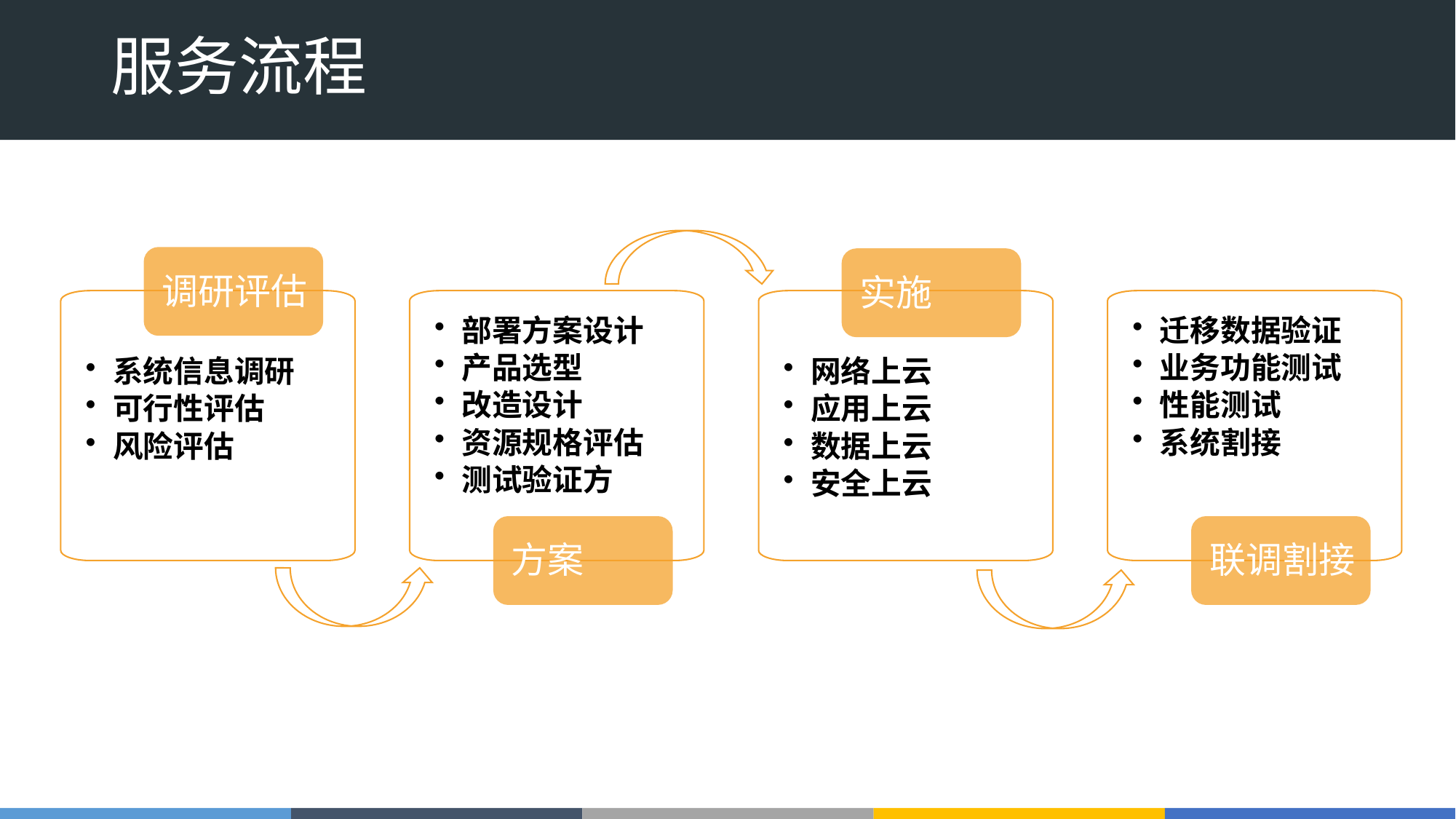

# 服务流程

调研评估

系统信息调研
可行性评估
风险评估

实施

网络上云
应用上云
数据上云
安全上云
部署方案设计
产品选型
改造设计
资源规格评估
测试验证方案

方案
迁移数据验证
业务功能测试
性能测试
系统割接

联调割接